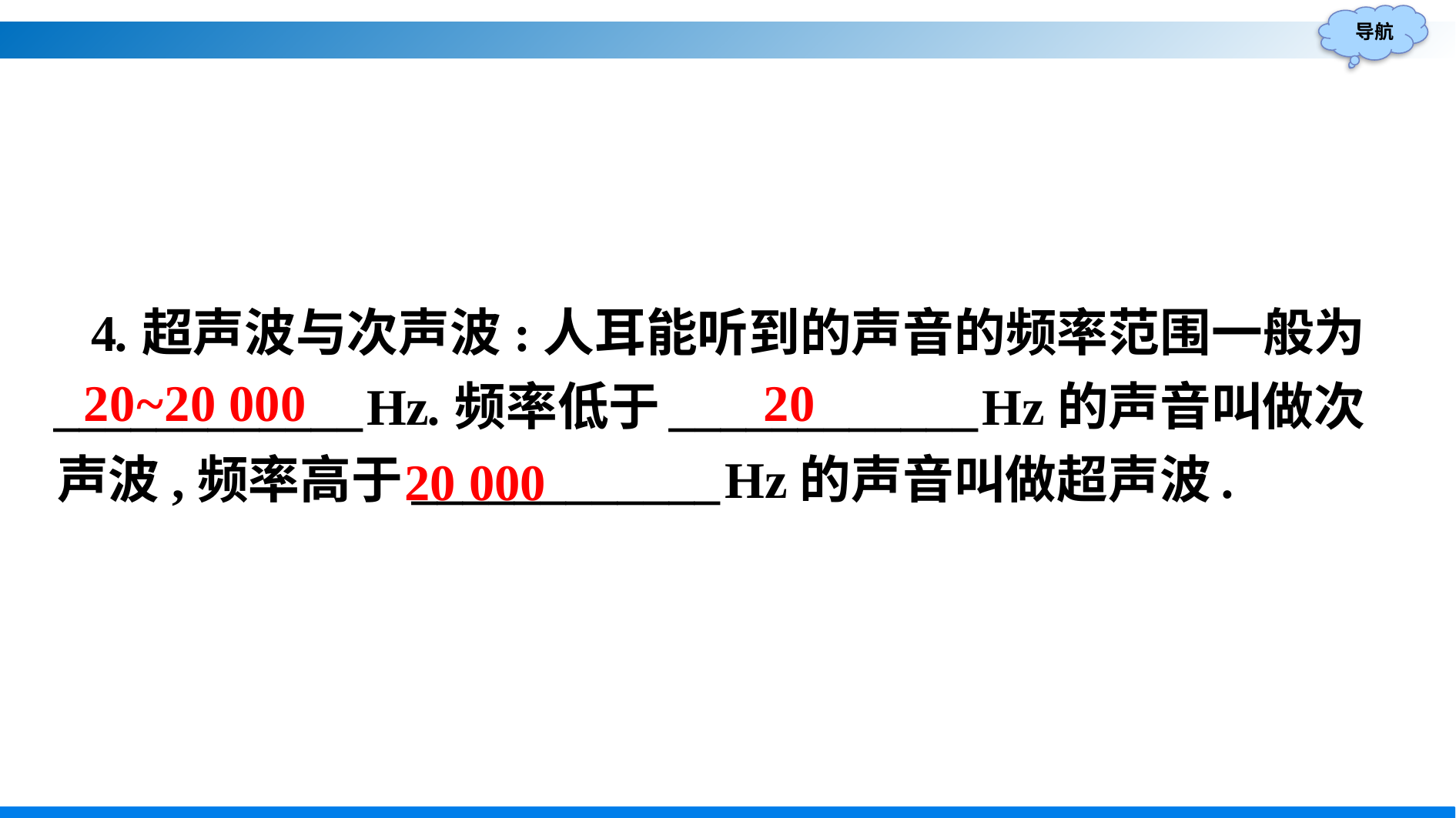

4.超声波与次声波:人耳能听到的声音的频率范围一般为____________Hz.频率低于____________Hz的声音叫做次声波,频率高于____________Hz的声音叫做超声波.
20~20 000
20
20 000